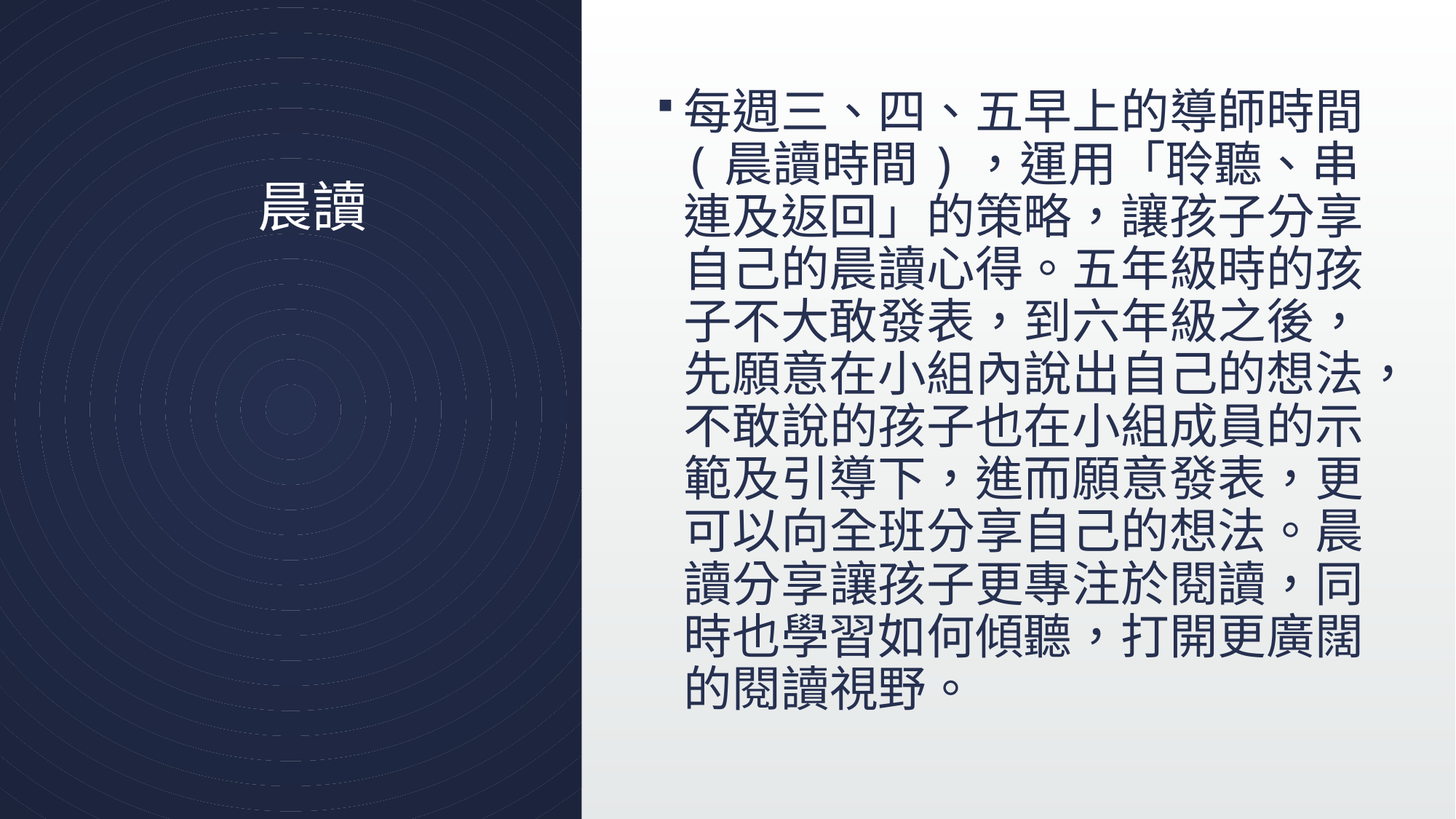

# 晨讀
每週三、四、五早上的導師時間(晨讀時間)，運用「聆聽、串連及返回」的策略，讓孩子分享自己的晨讀心得。五年級時的孩子不大敢發表，到六年級之後，先願意在小組內說出自己的想法，不敢說的孩子也在小組成員的示範及引導下，進而願意發表，更可以向全班分享自己的想法。晨讀分享讓孩子更專注於閱讀，同時也學習如何傾聽，打開更廣闊的閱讀視野。